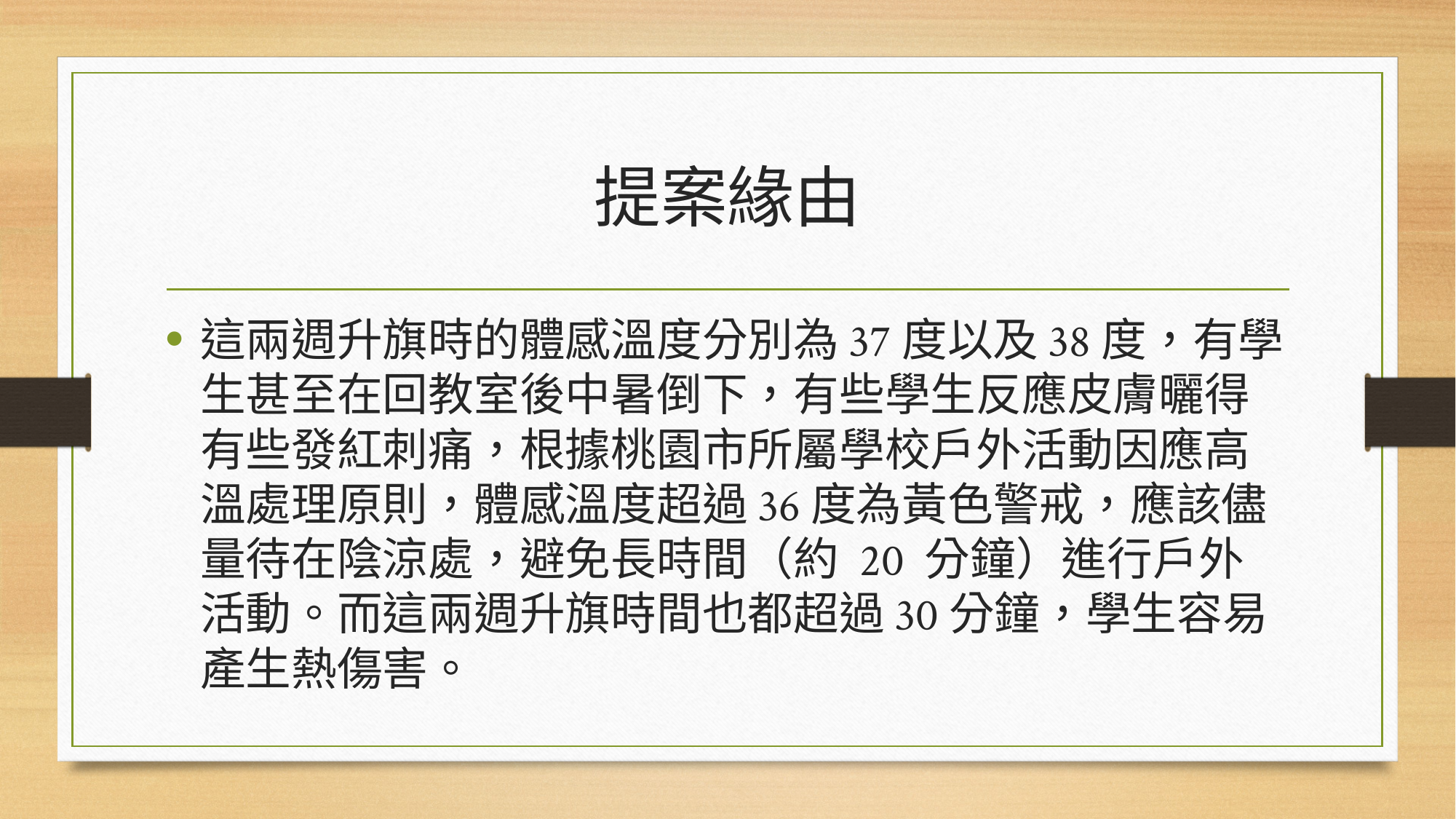

# 提案緣由
這兩週升旗時的體感溫度分別為37度以及38度，有學生甚至在回教室後中暑倒下，有些學生反應皮膚曬得有些發紅刺痛，根據桃園市所屬學校戶外活動因應高溫處理原則，體感溫度超過36度為黃色警戒，應該儘量待在陰涼處，避免長時間（約 20 分鐘）進行戶外活動。而這兩週升旗時間也都超過30分鐘，學生容易產生熱傷害。